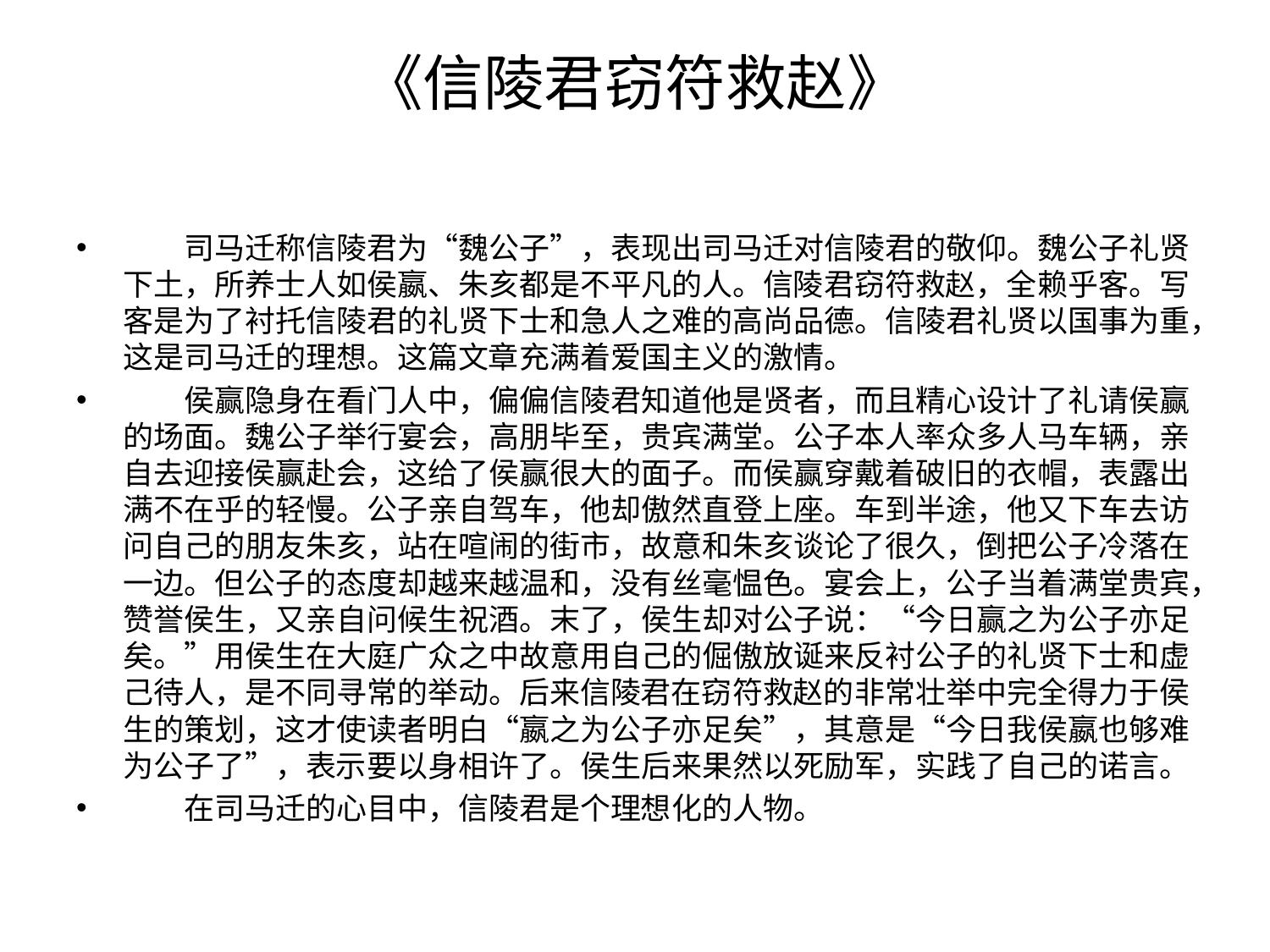

# 《信陵君窃符救赵》
　　司马迁称信陵君为“魏公子”，表现出司马迁对信陵君的敬仰。魏公子礼贤下土，所养士人如侯嬴、朱亥都是不平凡的人。信陵君窃符救赵，全赖乎客。写客是为了衬托信陵君的礼贤下士和急人之难的高尚品德。信陵君礼贤以国事为重，这是司马迁的理想。这篇文章充满着爱国主义的激情。
　　侯赢隐身在看门人中，偏偏信陵君知道他是贤者，而且精心设计了礼请侯赢的场面。魏公子举行宴会，高朋毕至，贵宾满堂。公子本人率众多人马车辆，亲自去迎接侯赢赴会，这给了侯赢很大的面子。而侯赢穿戴着破旧的衣帽，表露出满不在乎的轻慢。公子亲自驾车，他却傲然直登上座。车到半途，他又下车去访问自己的朋友朱亥，站在喧闹的街市，故意和朱亥谈论了很久，倒把公子冷落在一边。但公子的态度却越来越温和，没有丝毫愠色。宴会上，公子当着满堂贵宾，赞誉侯生，又亲自问候生祝酒。末了，侯生却对公子说：“今日赢之为公子亦足矣。”用侯生在大庭广众之中故意用自己的倔傲放诞来反衬公子的礼贤下士和虚己待人，是不同寻常的举动。后来信陵君在窃符救赵的非常壮举中完全得力于侯生的策划，这才使读者明白“嬴之为公子亦足矣”，其意是“今日我侯嬴也够难为公子了”，表示要以身相许了。侯生后来果然以死励军，实践了自己的诺言。
　　在司马迁的心目中，信陵君是个理想化的人物。